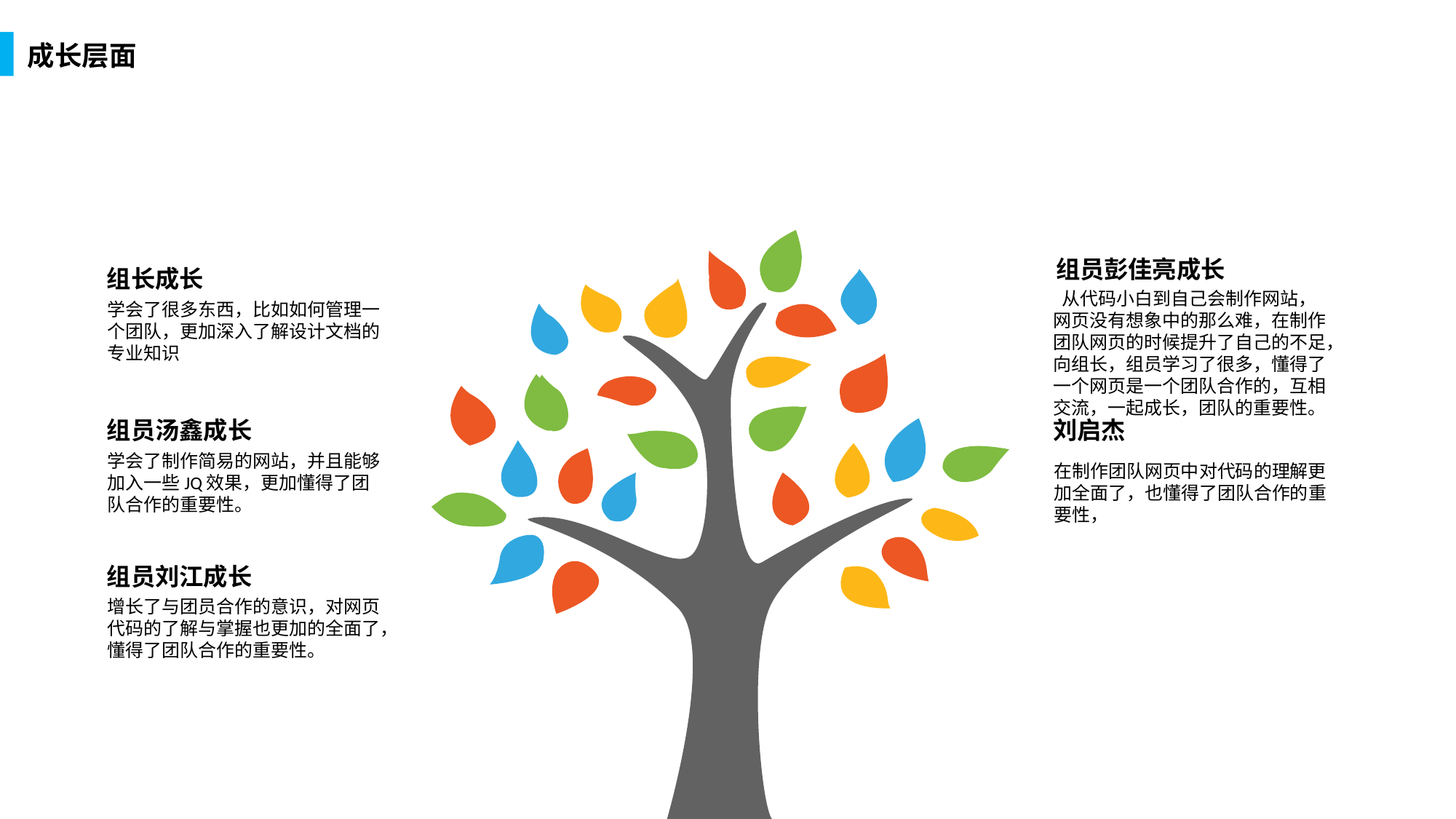

成长层面

组员彭佳亮成长
组长成长

 从代码小白到自己会制作网站，网页没有想象中的那么难，在制作团队网页的时候提升了自己的不足，向组长，组员学习了很多，懂得了一个网页是一个团队合作的，互相交流，一起成长，团队的重要性。
学会了很多东西，比如如何管理一个团队，更加深入了解设计文档的专业知识

组员汤鑫成长
刘启杰

学会了制作简易的网站，并且能够加入一些JQ效果，更加懂得了团队合作的重要性。
在制作团队网页中对代码的理解更加全面了，也懂得了团队合作的重要性，

组员刘江成长

增长了与团员合作的意识，对网页代码的了解与掌握也更加的全面了，懂得了团队合作的重要性。